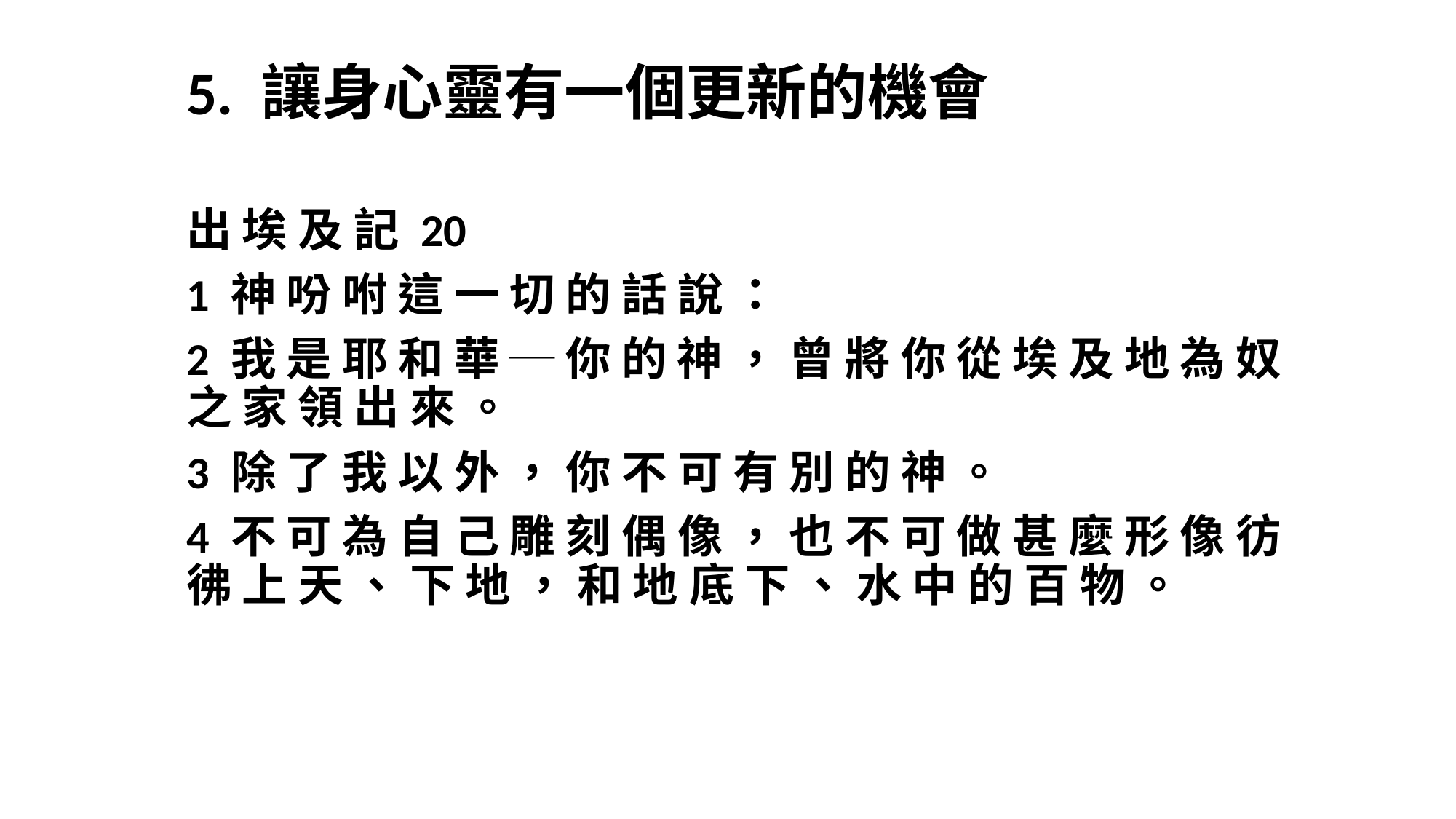

5. 讓身心靈有一個更新的機會

出 埃 及 記 20
1 神 吩 咐 這 一 切 的 話 說 ：
2 我 是 耶 和 華 ─ 你 的 神 ， 曾 將 你 從 埃 及 地 為 奴 之 家 領 出 來 。
3 除 了 我 以 外 ， 你 不 可 有 別 的 神 。
4 不 可 為 自 己 雕 刻 偶 像 ， 也 不 可 做 甚 麼 形 像 彷 彿 上 天 、 下 地 ， 和 地 底 下 、 水 中 的 百 物 。